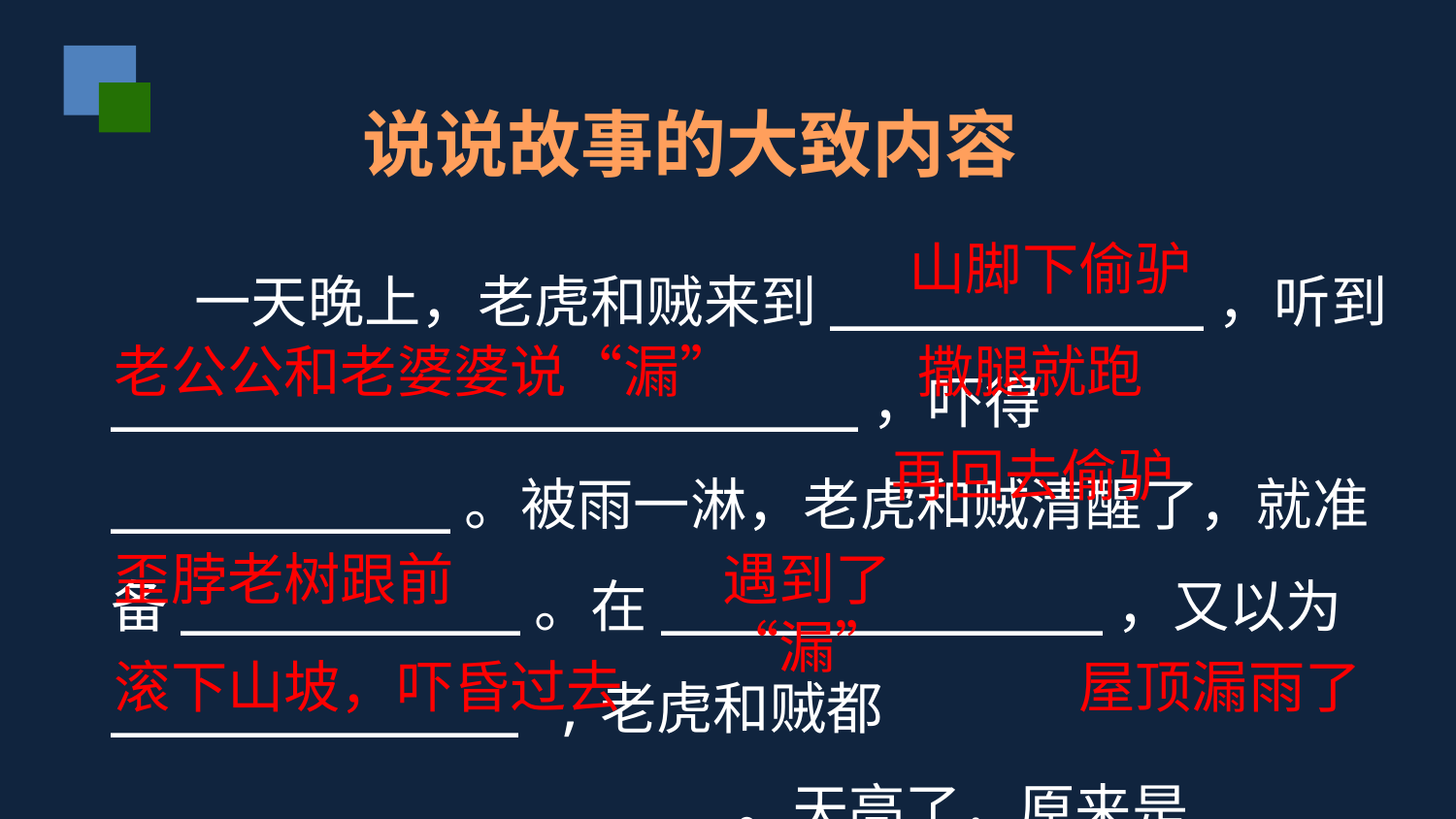

说说故事的大致内容
# 一天晚上，老虎和贼来到___________，听到______________________，吓得__________。被雨一淋，老虎和贼清醒了，就准备__________。在_____________，又以为____________ ,老虎和贼都__________________。天亮了，原来是__________。
山脚下偷驴
老公公和老婆婆说“漏”
撒腿就跑
再回去偷驴
歪脖老树跟前
遇到了“漏”
滚下山坡，吓昏过去
屋顶漏雨了